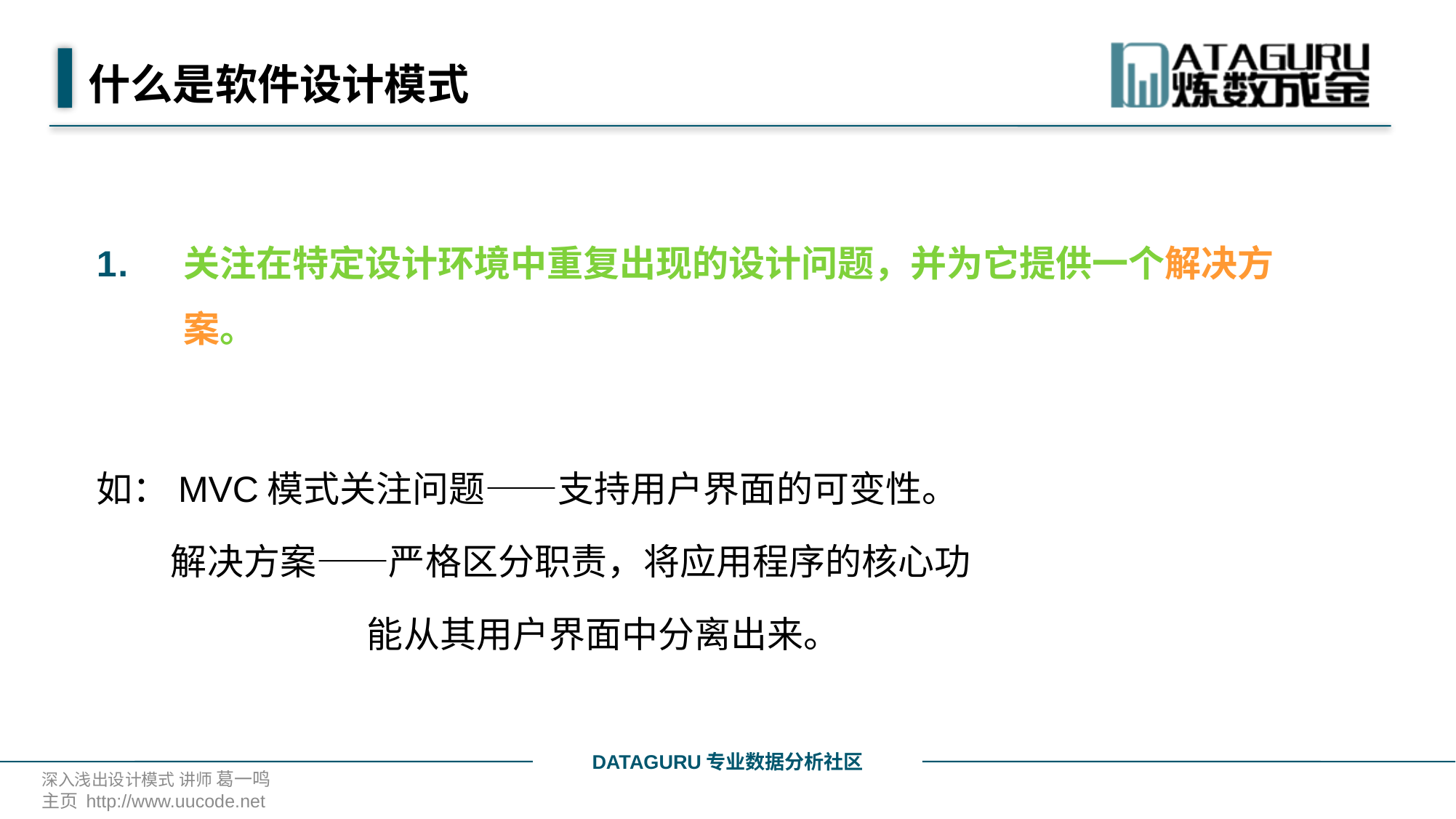

# 什么是软件设计模式
关注在特定设计环境中重复出现的设计问题，并为它提供一个解决方案。

如：MVC模式关注问题——支持用户界面的可变性。
        解决方案——严格区分职责，将应用程序的核心功
                                能从其用户界面中分离出来。